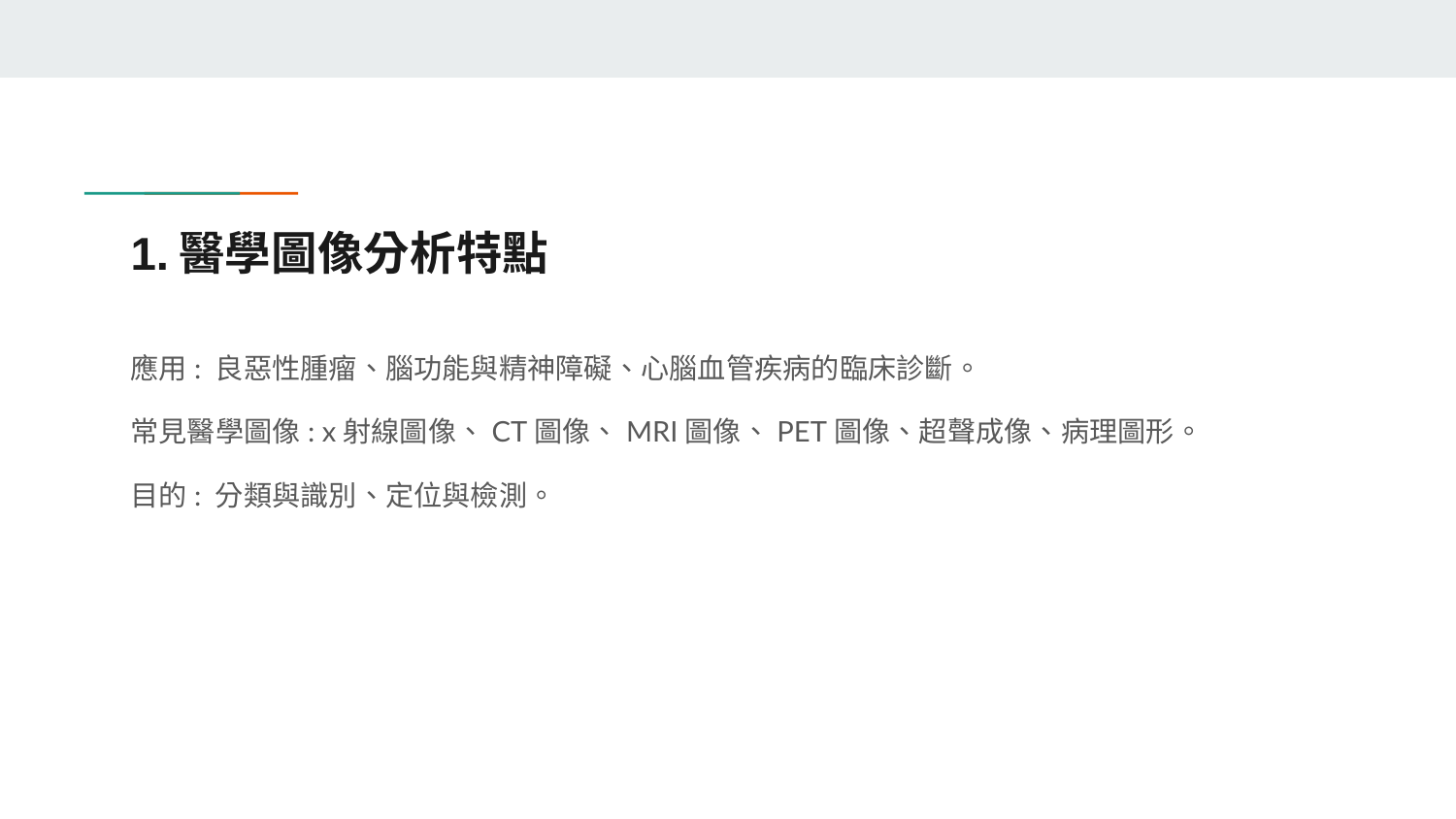

# 1.醫學圖像分析特點
應用: 良惡性腫瘤、腦功能與精神障礙、心腦血管疾病的臨床診斷。
常見醫學圖像: x射線圖像、CT圖像、MRI圖像、PET圖像、超聲成像、病理圖形。
目的: 分類與識別、定位與檢測。